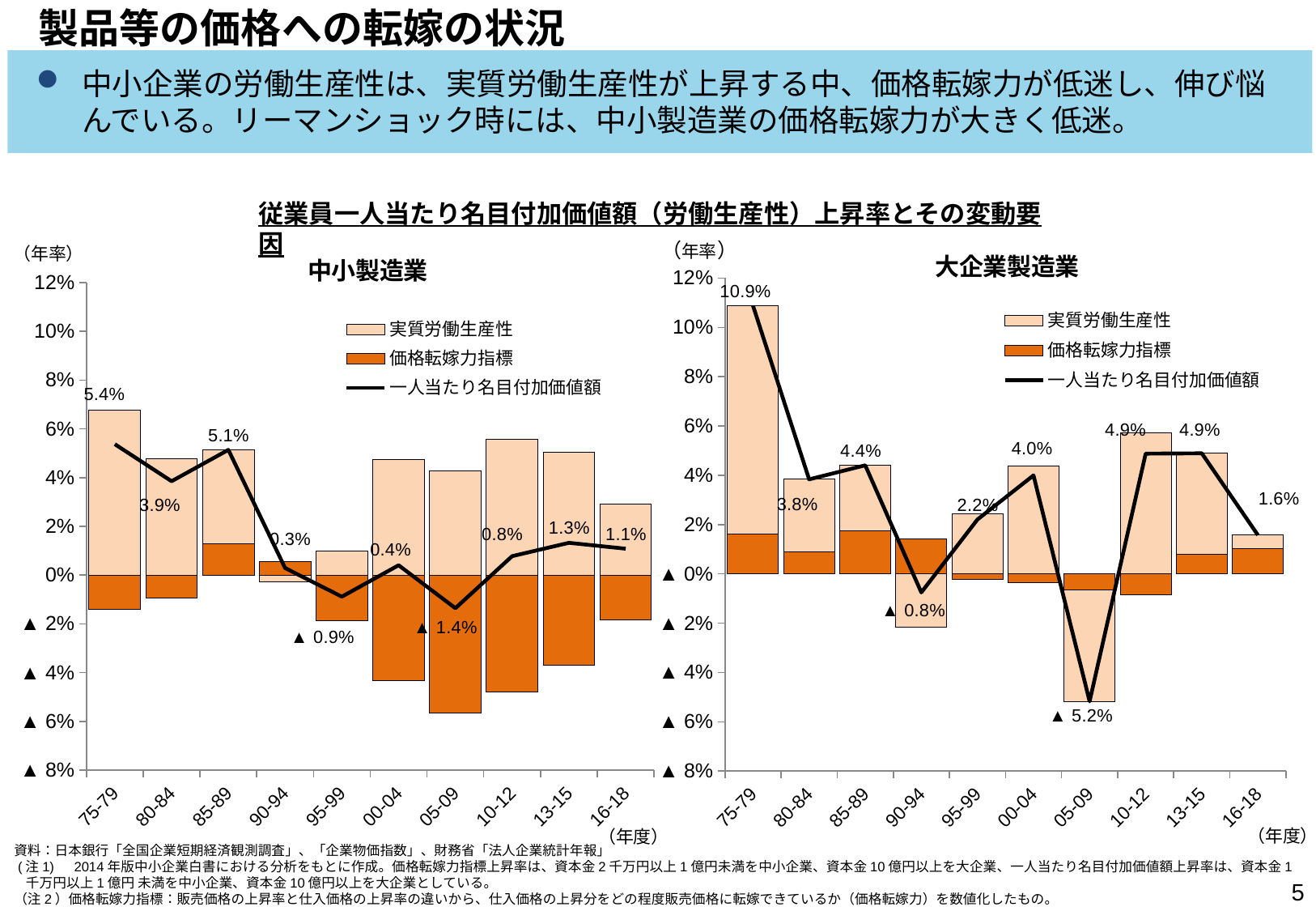

製品等の価格への転嫁の状況
中小企業の労働生産性は、実質労働生産性が上昇する中、価格転嫁力が低迷し、伸び悩んでいる。リーマンショック時には、中小製造業の価格転嫁力が大きく低迷。
従業員一人当たり名目付加価値額（労働生産性）上昇率とその変動要因

### Chart: 中小製造業

| Category | 価格転嫁力指標 | 実質労働生産性 | 一人当たり名目付加価値額 |
|---|---|---|---|
| 75-79 | -0.014008197870324802 | 0.06773819058659951 | 0.053729992716274724 |
| 80-84 | -0.009240881728317923 | 0.04778132730216496 | 0.03854044557384704 |
| 85-89 | 0.012989187798972294 | 0.038418354543174785 | 0.05140754234214708 |
| 90-94 | 0.005666317444287317 | -0.0027472786992968298 | 0.0029190387449904874 |
| 95-99 | -0.018818087633284537 | 0.009991503786093961 | -0.008826583847190572 |
| 00-04 | -0.04336131999375554 | 0.04741024116760177 | 0.004048921173846231 |
| 05-09 | -0.0563864628857688 | 0.04282243845264867 | -0.013564024433120126 |
| 10-12 | -0.047917496072309475 | 0.055693199724181484 | 0.007775703651872005 |
| 13-15 | -0.037096156375661785 | 0.050374300740618494 | 0.013278144364956704 |
| 16-18 | -0.01832590159955798 | 0.029170096690530504 | 0.010844195090972527 |

### Chart: 大企業製造業

| Category | 価格転嫁力指標 | 実質労働生産性 | 一人当たり名目付加価値額 |
|---|---|---|---|
| 75-79 | 0.016214280056956056 | 0.09256226504646407 | 0.10877654510342014 |
| 80-84 | 0.008990835635757704 | 0.029347750800220895 | 0.03833858643597861 |
| 85-89 | 0.017614606131499462 | 0.026413811097431943 | 0.0440284172289314 |
| 90-94 | 0.0140952954260565 | -0.02162026588929884 | -0.007524970463242342 |
| 95-99 | -0.002266206904473306 | 0.024307191168174622 | 0.022040984263701314 |
| 00-04 | -0.003696211679908322 | 0.04364265329633716 | 0.03994644161642884 |
| 05-09 | -0.0066417722369384756 | -0.045064238147293365 | -0.05170601038423184 |
| 10-12 | -0.00838350736753871 | 0.057147118292303706 | 0.048763610924765 |
| 13-15 | 0.007908862729539458 | 0.040988418074921866 | 0.04889728080446132 |
| 16-18 | 0.010258774954248475 | 0.005474143328900533 | 0.015732918283149006 |
資料：日本銀行「全国企業短期経済観測調査」、「企業物価指数」、財務省「法人企業統計年報」
 (注1)　2014年版中小企業白書における分析をもとに作成。価格転嫁力指標上昇率は、資本金2千万円以上1億円未満を中小企業、資本金10億円以上を大企業、一人当たり名目付加価値額上昇率は、資本金1千万円以上1億円 未満を中小企業、資本金10億円以上を大企業としている。
（注2）価格転嫁力指標：販売価格の上昇率と仕入価格の上昇率の違いから、仕入価格の上昇分をどの程度販売価格に転嫁できているか（価格転嫁力）を数値化したもの。
5